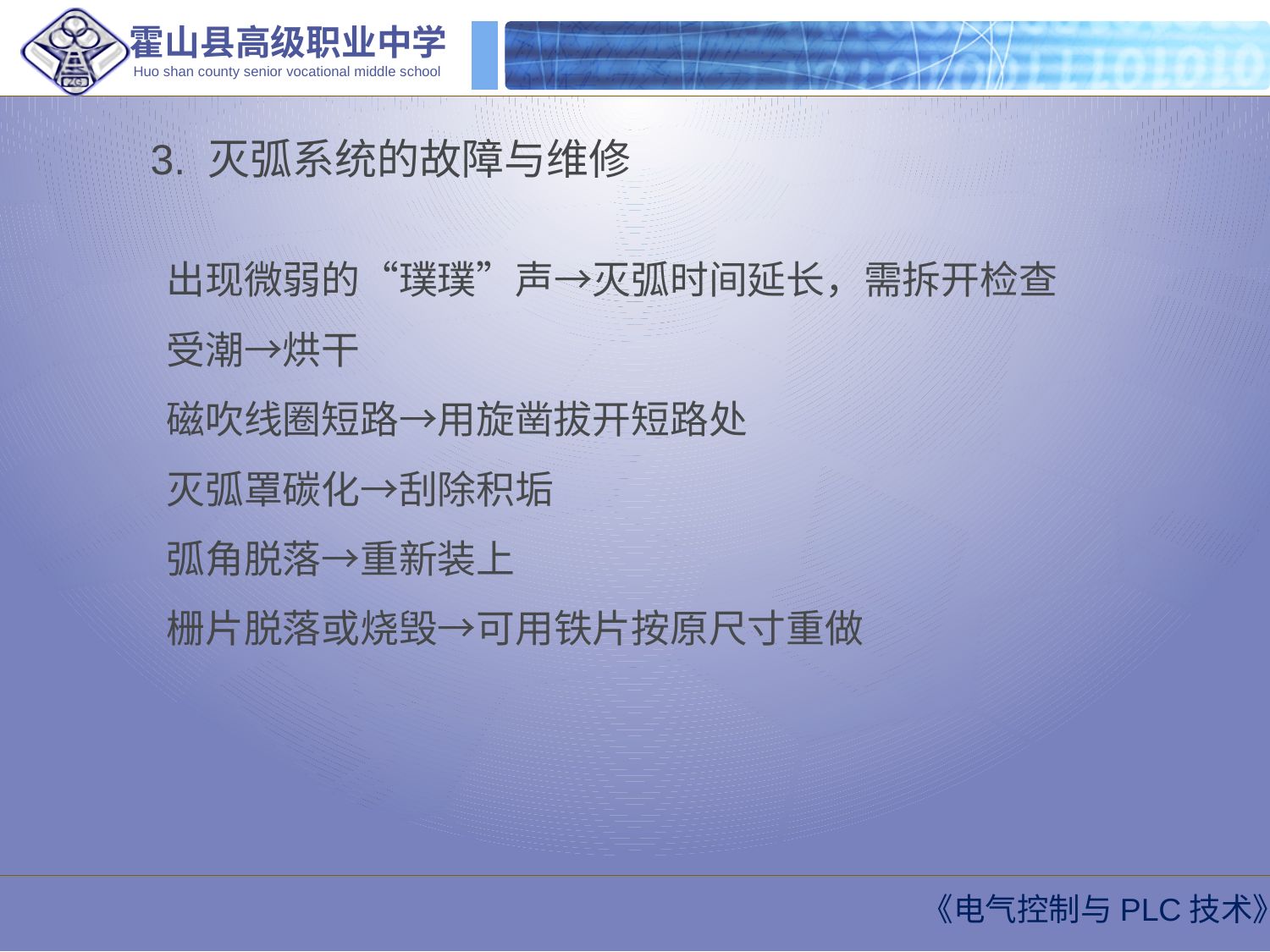

3. 灭弧系统的故障与维修
出现微弱的“璞璞”声→灭弧时间延长，需拆开检查
受潮→烘干
磁吹线圈短路→用旋凿拔开短路处
灭弧罩碳化→刮除积垢
弧角脱落→重新装上
栅片脱落或烧毁→可用铁片按原尺寸重做